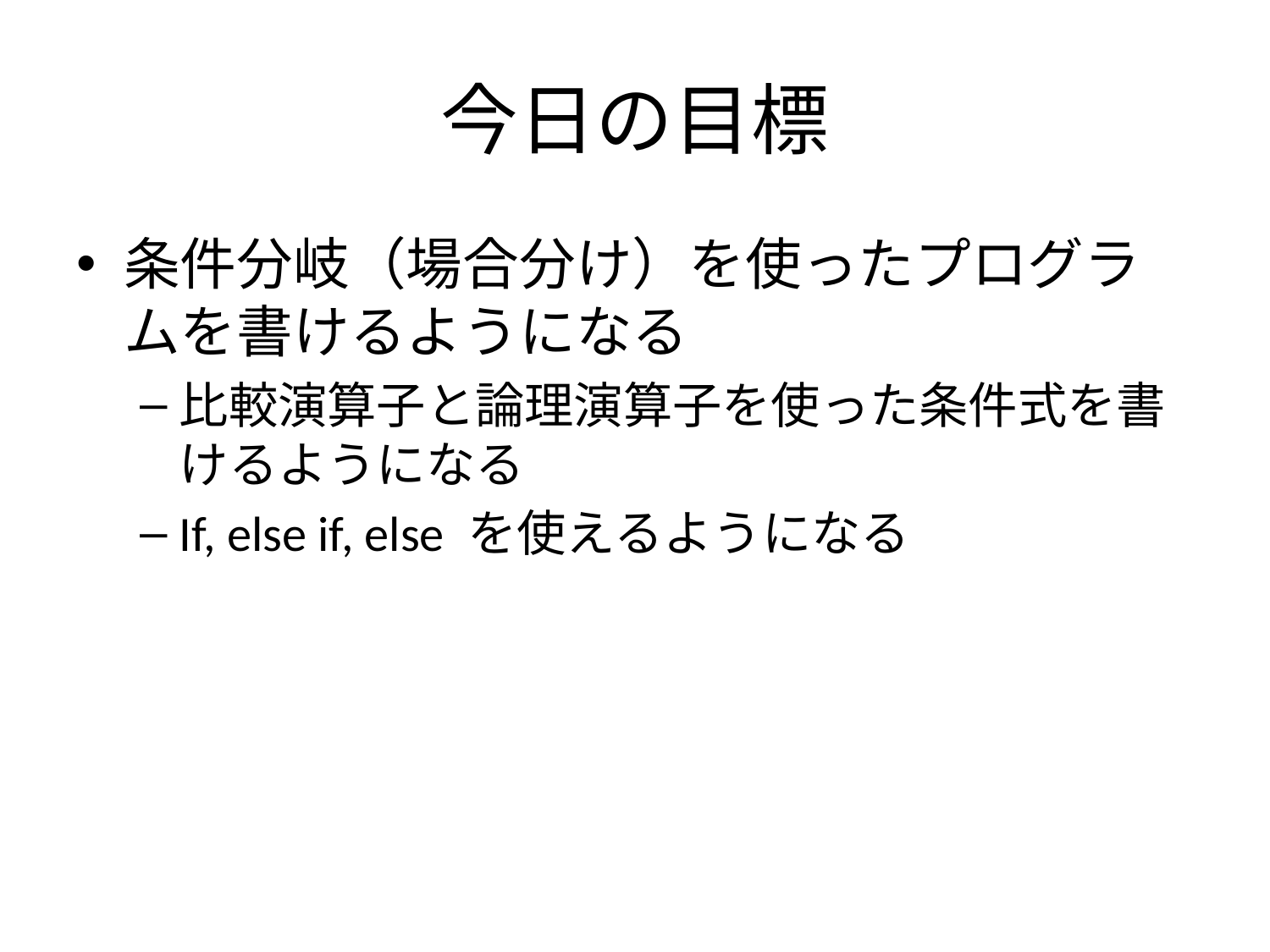

# 今日の目標
条件分岐（場合分け）を使ったプログラムを書けるようになる
比較演算子と論理演算子を使った条件式を書けるようになる
If, else if, else を使えるようになる